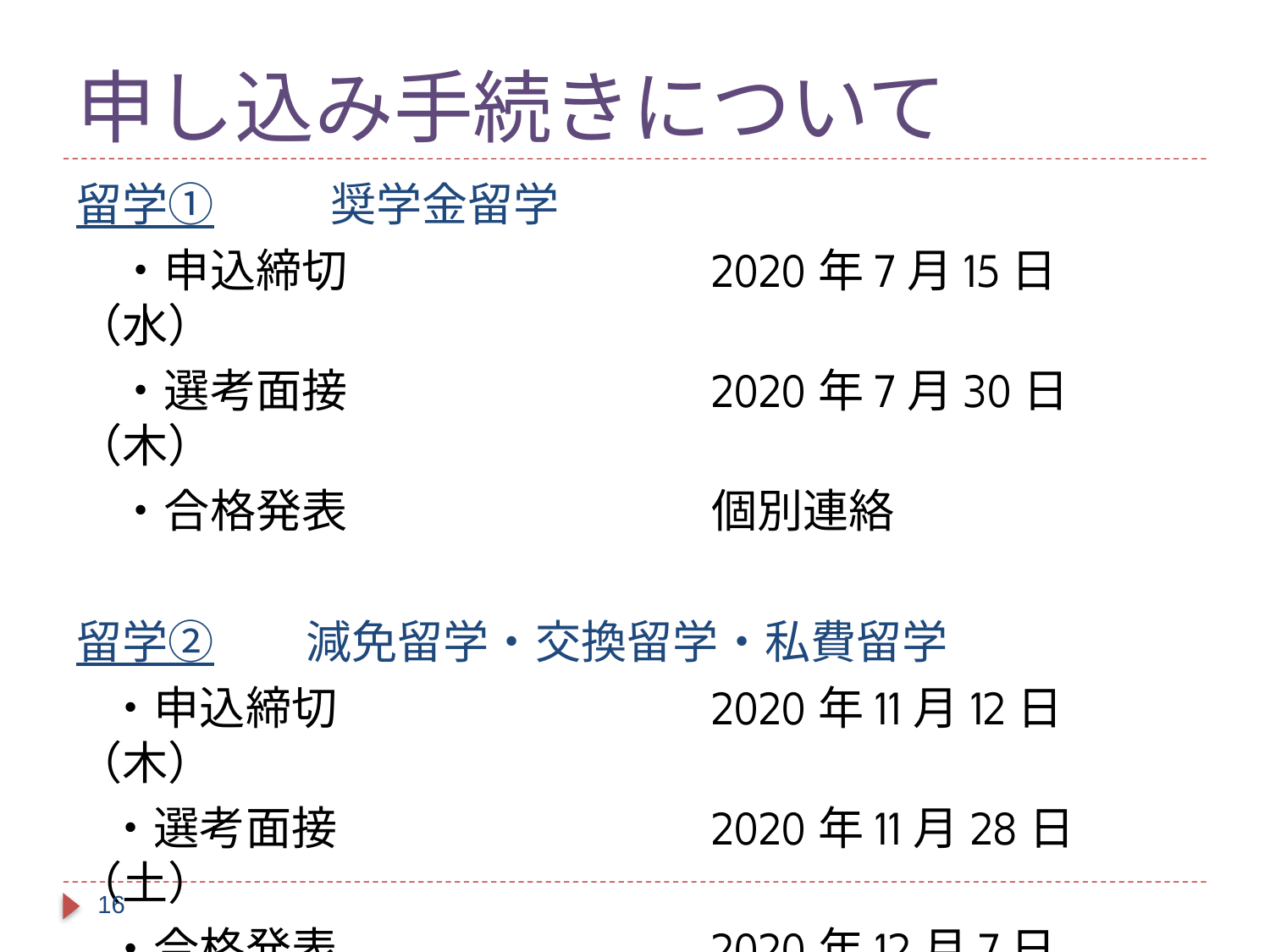

# 申し込み手続きについて
留学①	奨学金留学
   ・申込締切			2020年7月15日（水）
   ・選考面接			2020年7月30日（木）
   ・合格発表		 	個別連絡

留学②　　減免留学・交換留学・私費留学
  ・申込締切			2020年11月12日（木）
  ・選考面接			2020年11月28日（土）
  ・合格発表	　　　　　	2020年12月7日（月）

16